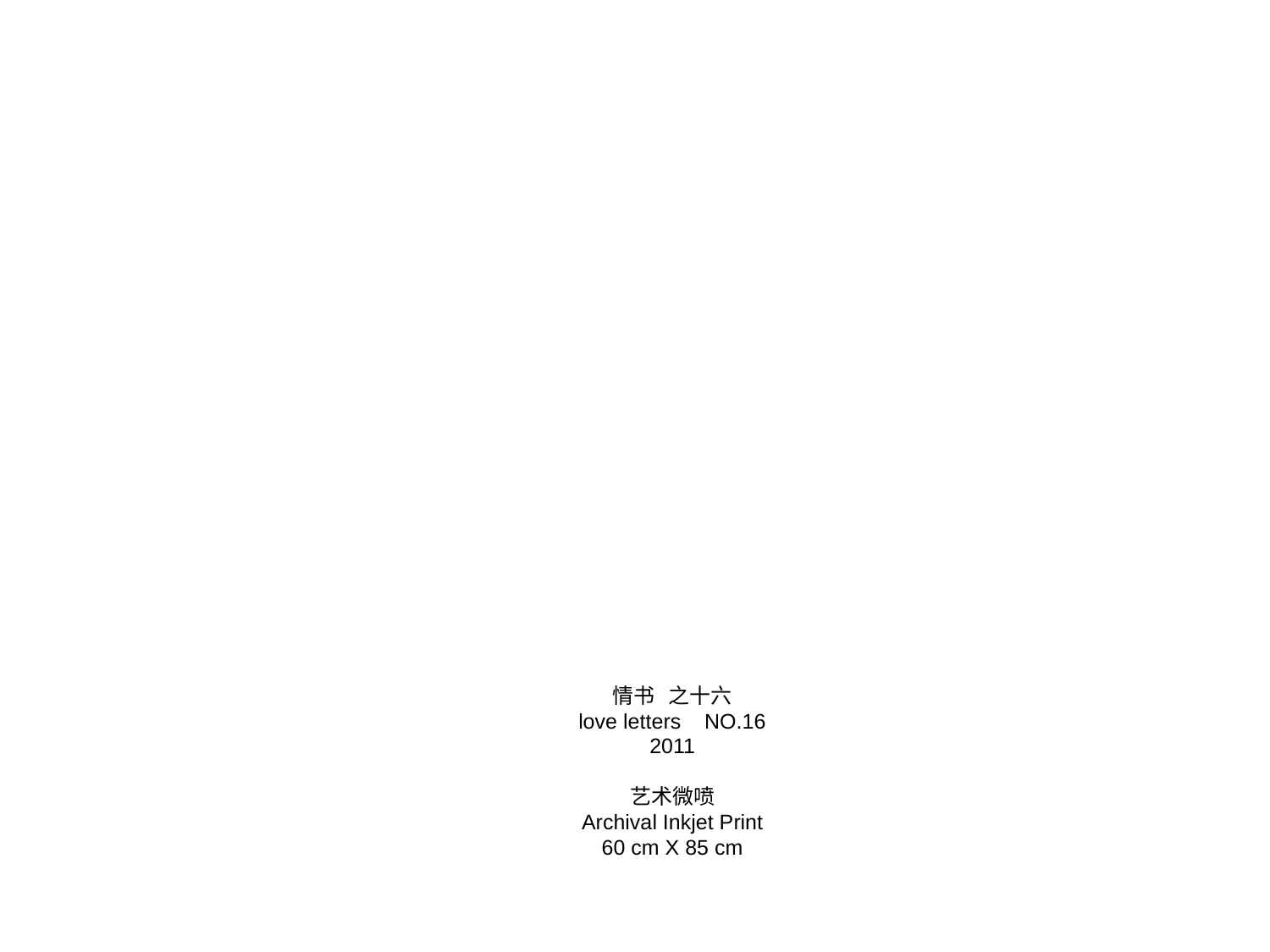

情书   之十六
love letters    NO.16
2011

艺术微喷
Archival Inkjet Print
60 cm X 85 cm